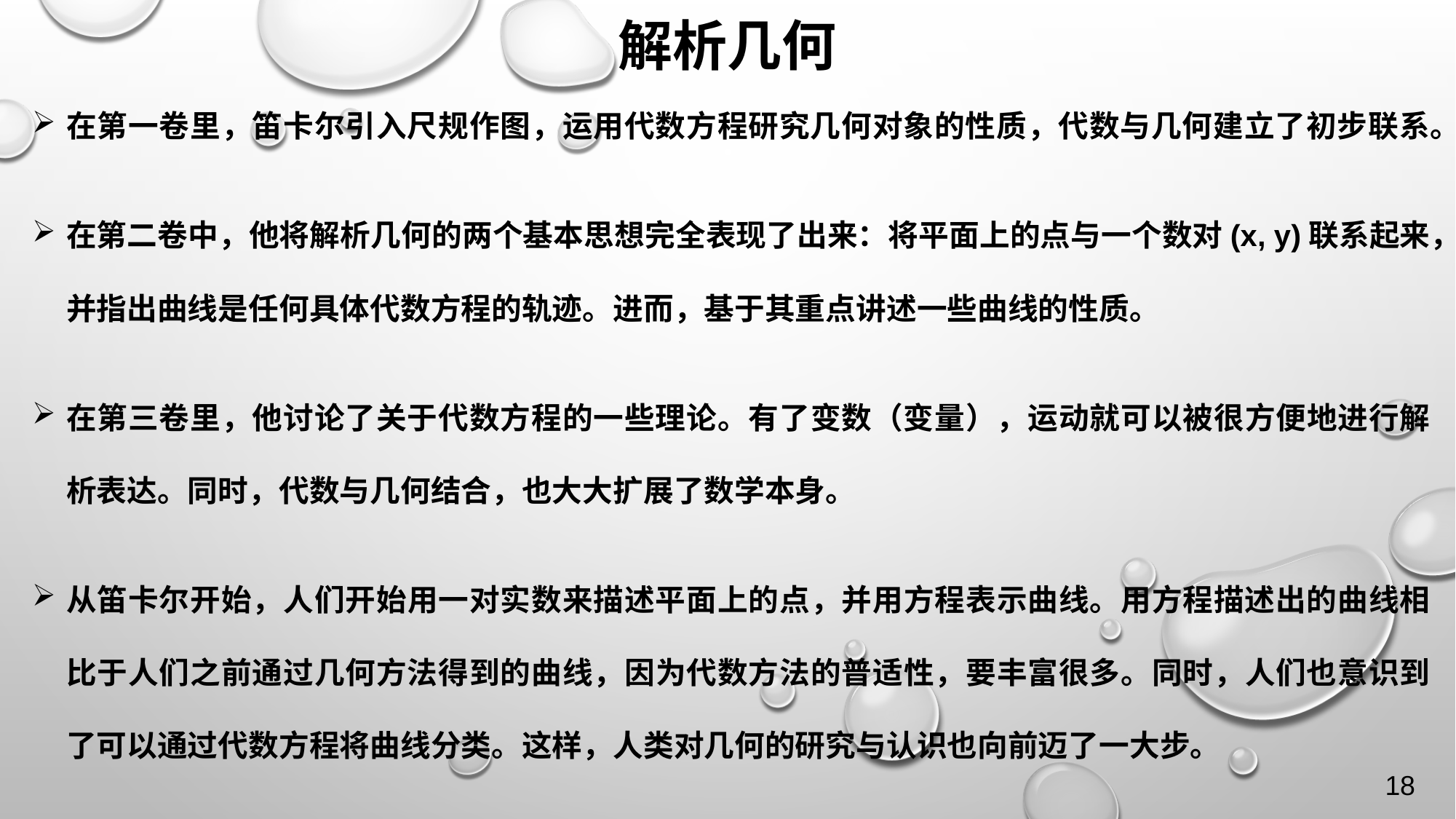

解析几何
在第一卷里，笛卡尔引入尺规作图，运用代数方程研究几何对象的性质，代数与几何建立了初步联系。

在第二卷中，他将解析几何的两个基本思想完全表现了出来：将平面上的点与一个数对(x, y)联系起来，并指出曲线是任何具体代数方程的轨迹。进而，基于其重点讲述一些曲线的性质。

在第三卷里，他讨论了关于代数方程的一些理论。有了变数（变量），运动就可以被很方便地进行解析表达。同时，代数与几何结合，也大大扩展了数学本身。

从笛卡尔开始，人们开始用一对实数来描述平面上的点，并用方程表示曲线。用方程描述出的曲线相比于人们之前通过几何方法得到的曲线，因为代数方法的普适性，要丰富很多。同时，人们也意识到了可以通过代数方程将曲线分类。这样，人类对几何的研究与认识也向前迈了一大步。
18